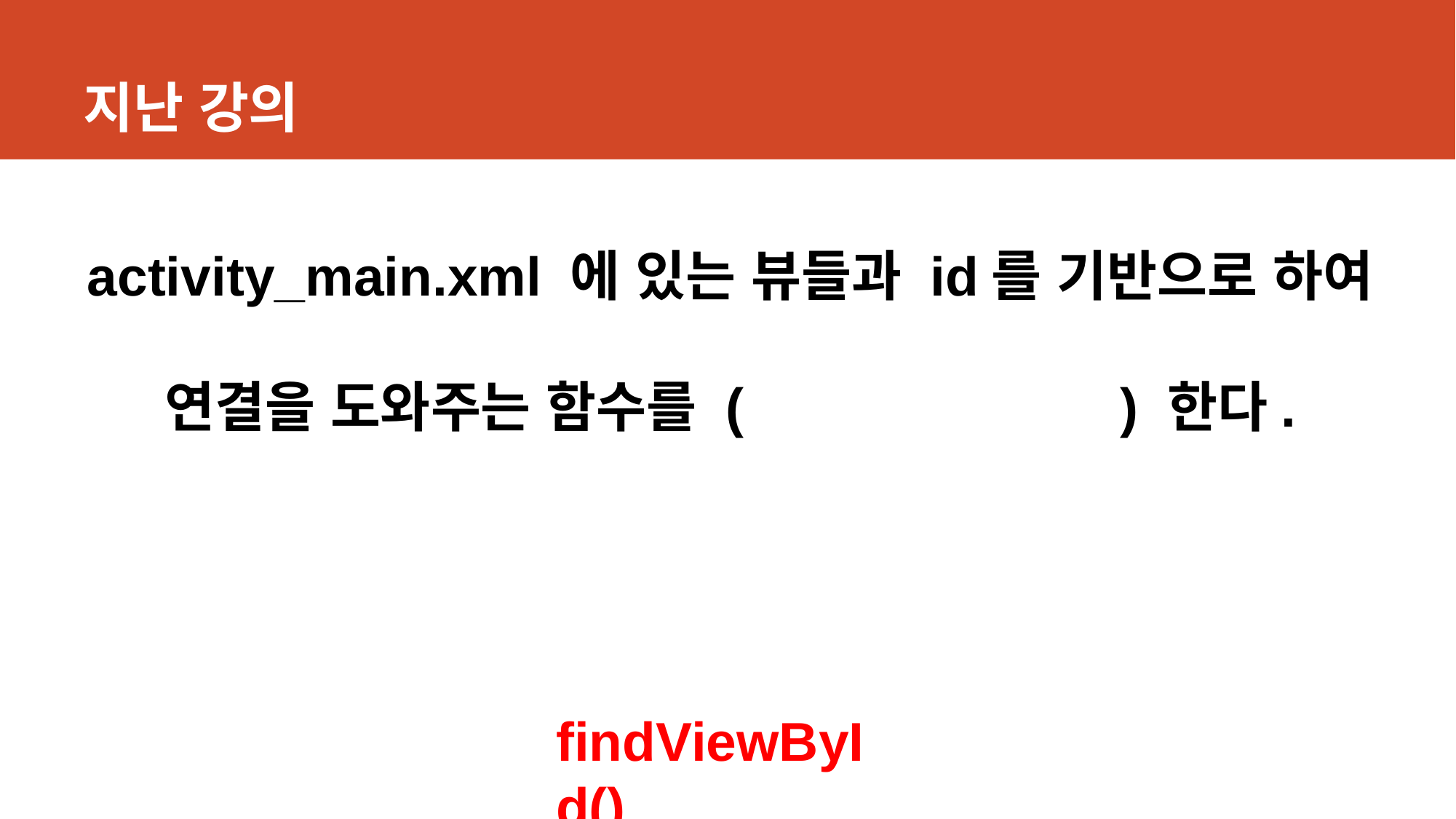

# 지난 강의
activity_main.xml 에 있는 뷰들과 id를 기반으로 하여

연결을 도와주는 함수를 (                         ) 한다.
findViewById()